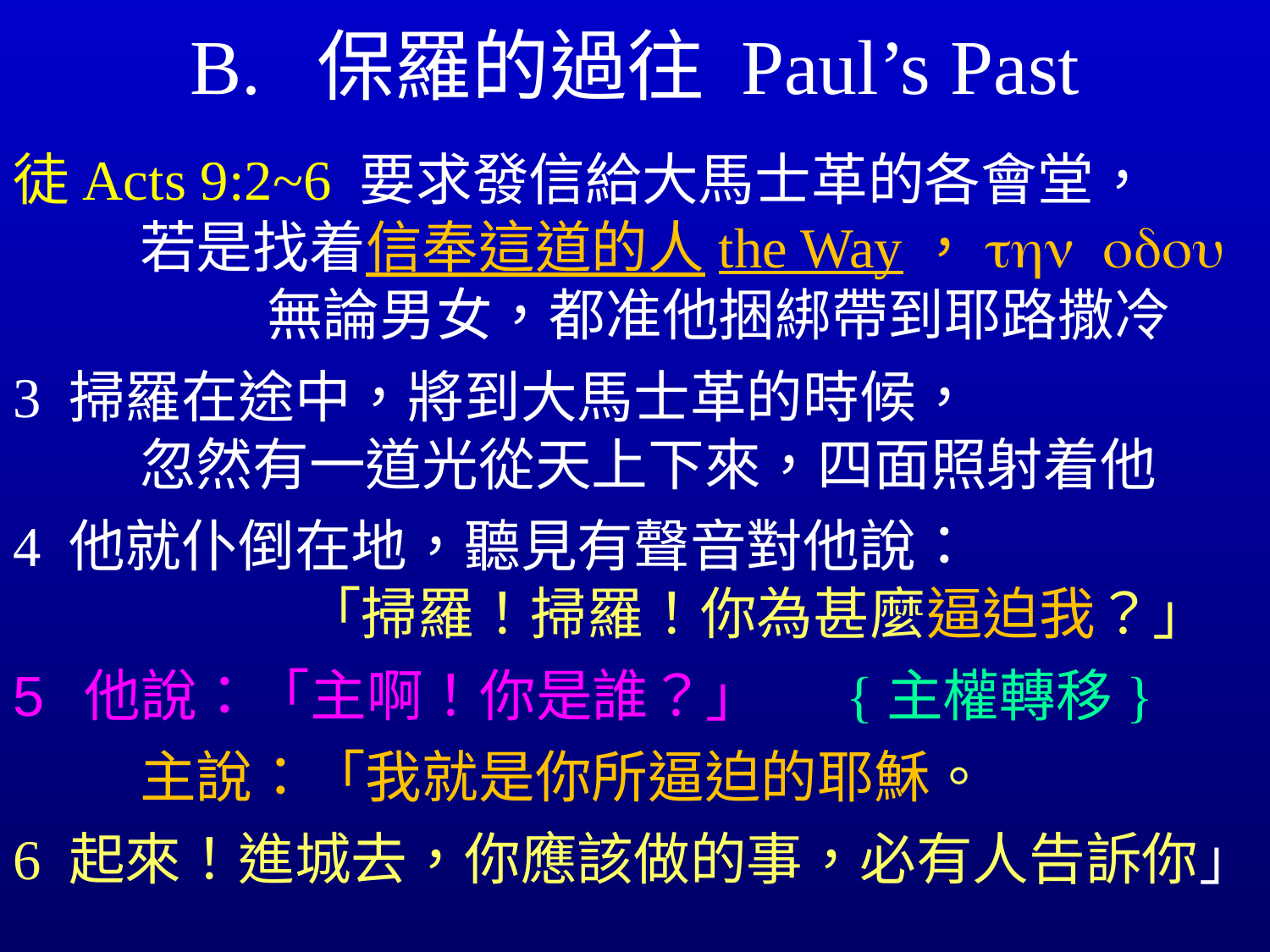

# B.	保羅的過往 Paul’s Past
徒Acts 9:2~6 要求發信給大馬士革的各會堂，		若是找着信奉這道的人the Way，την οδου		無論男女，都准他捆綁帶到耶路撒冷
3 掃羅在途中，將到大馬士革的時候，			忽然有一道光從天上下來，四面照射着他
4 他就仆倒在地，聽見有聲音對他說：				   「掃羅！掃羅！你為甚麼逼迫我？」
他說：「主啊！你是誰？」	{主權轉移}
	主說：「我就是你所逼迫的耶穌。
6 起來！進城去，你應該做的事，必有人告訴你」